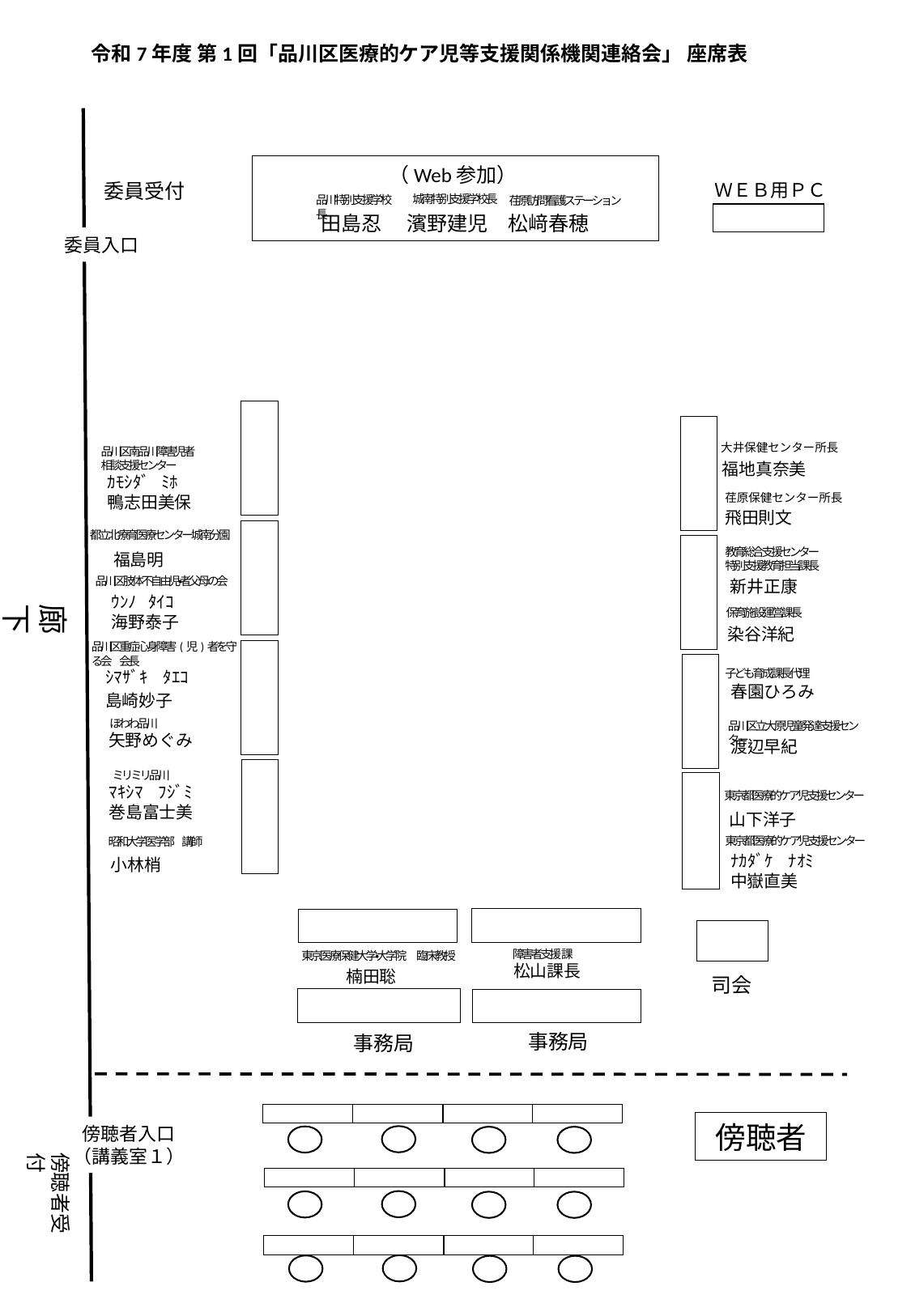

令和7年度 第1回「品川区医療的ケア児等支援関係機関連絡会」 座席表
（Web参加）

田島忍　 濱野建児　松﨑春穂
委員受付
ＷＥＢ用ＰＣ
城南特別支援学校長
品川特別支援学校長
荏原訪問看護ステーション

委員入口

品川区南品川障害児者
相談支援センター

大井保健センター所長
福地真奈美
ｶﾓｼﾀﾞ   ﾐﾎ
鴨志田美保
荏原保健センター所長
飛田則文

都立北療育医療センター城南分園
福島明

教育総合支援センター
特別支援教育担当課長
   新井正康
品川区肢体不自由児・者父母の会
ｳﾝﾉ   ﾀｲｺ
海野泰子
廊下
保育施設運営課長
染谷洋紀
品川区重症心身障害(児)者を守る会　会長
ｼﾏｻﾞｷ    ﾀｴｺ
島崎妙子

子ども育成課長代理
  春園ひろみ
ほわわ品川
矢野めぐみ
品川区立大原児童発達支援センター
渡辺早紀

ミリミリ品川
ﾏｷｼﾏ    ﾌｼﾞﾐ
巻島富士美
東京都医療的ケア児支援センター
山下洋子

東京都医療的ケア児支援センター
ﾅｶﾀﾞｹ    ﾅｵﾐ
中嶽直美
昭和大学医学部　講師
小林梢

障害者支援課
松山課長
東京医療保健大学・大学院    　臨床教授
楠田聡
司会

　　事務局
　　事務局

傍聴者

傍聴者入口
（講義室１）
傍聴者受付